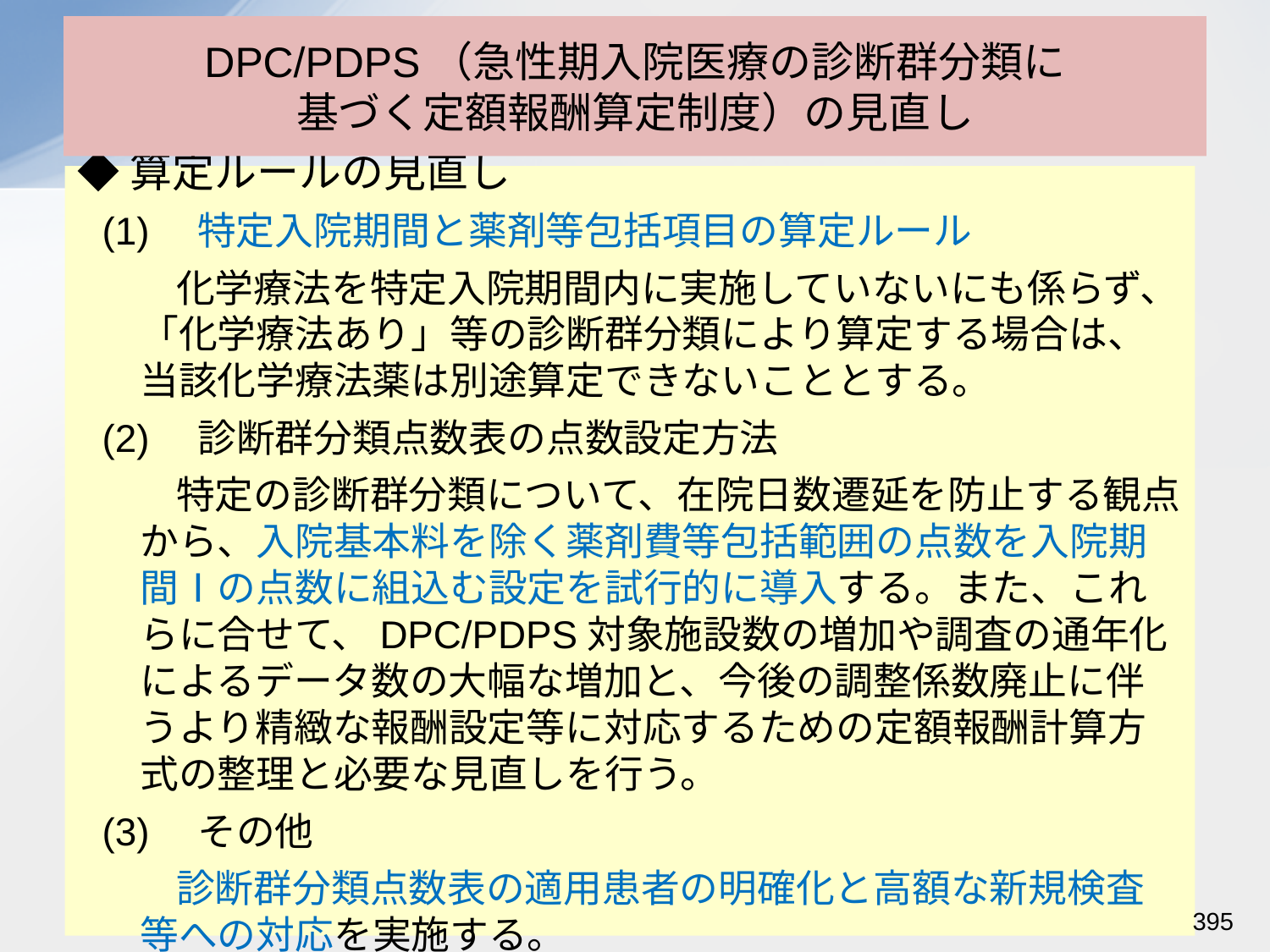

# DPC/PDPS（急性期入院医療の診断群分類に 基づく定額報酬算定制度）の見直し
◆算定ルールの見直し
(1)　特定入院期間と薬剤等包括項目の算定ルール
化学療法を特定入院期間内に実施していないにも係らず、「化学療法あり」等の診断群分類により算定する場合は、当該化学療法薬は別途算定できないこととする。
(2)　診断群分類点数表の点数設定方法
特定の診断群分類について、在院日数遷延を防止する観点から、入院基本料を除く薬剤費等包括範囲の点数を入院期間Ⅰの点数に組込む設定を試行的に導入する。また、これらに合せて、DPC/PDPS対象施設数の増加や調査の通年化によるデータ数の大幅な増加と、今後の調整係数廃止に伴うより精緻な報酬設定等に対応するための定額報酬計算方式の整理と必要な見直しを行う。
(3)　その他
診断群分類点数表の適用患者の明確化と高額な新規検査等への対応を実施する。
395